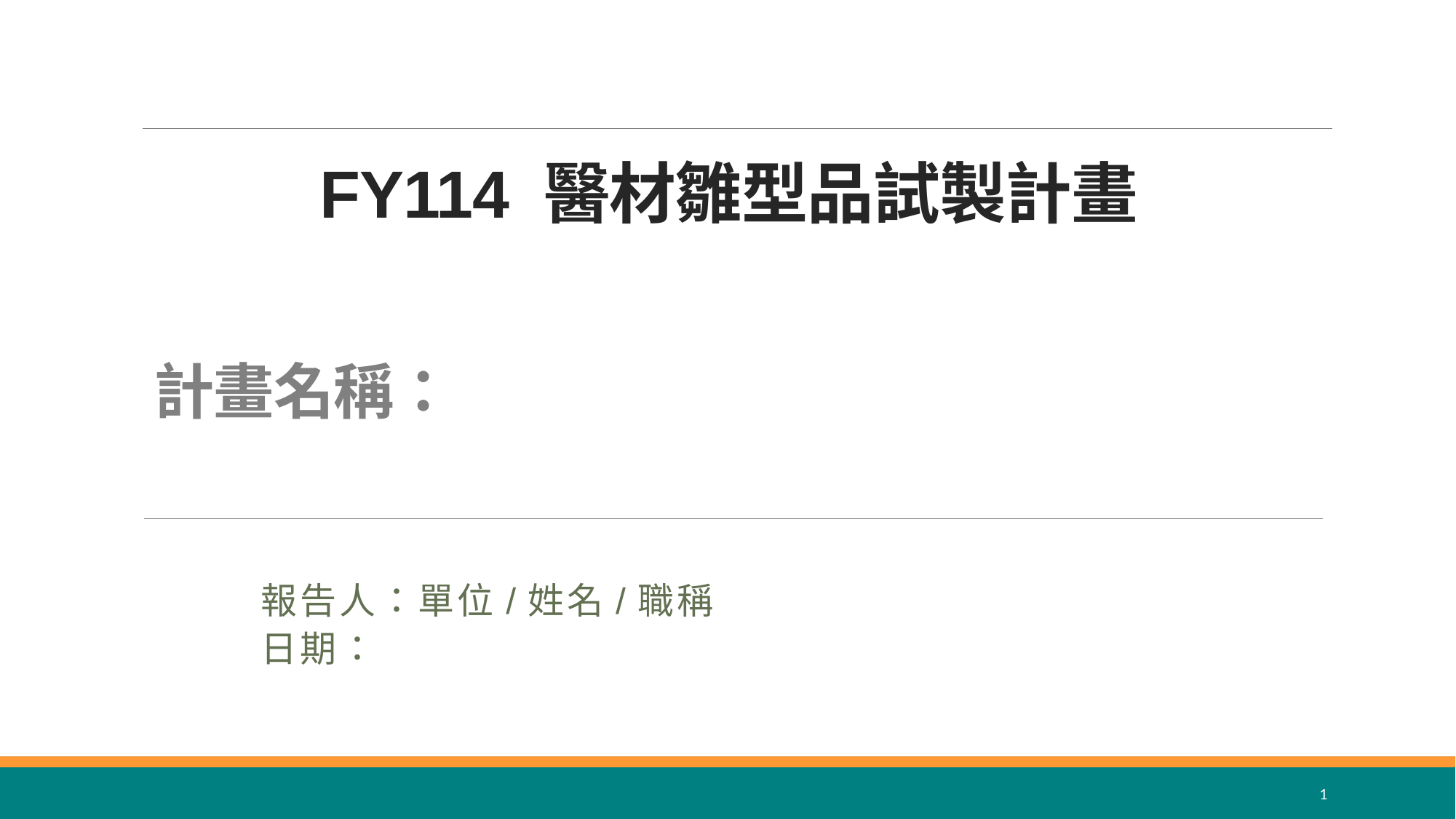

# FY114 醫材雛型品試製計畫
計畫名稱：
報告人：單位/姓名/職稱
日期：
1